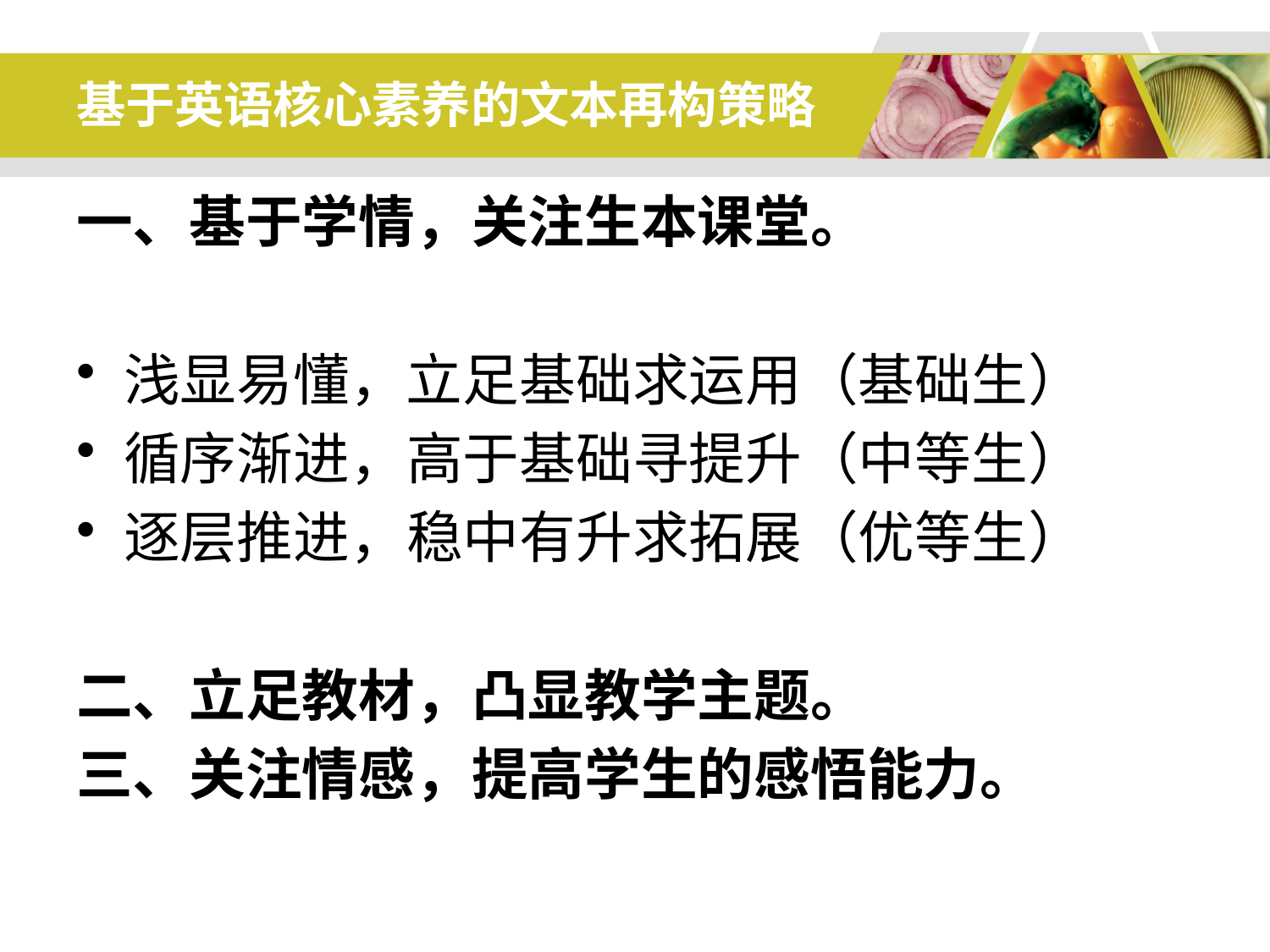

一、基于学情，关注生本课堂。

浅显易懂，立足基础求运用（基础生）
循序渐进，高于基础寻提升（中等生）
逐层推进，稳中有升求拓展（优等生）

二、立足教材，凸显教学主题。
三、关注情感，提高学生的感悟能力。
基于英语核心素养的文本再构策略